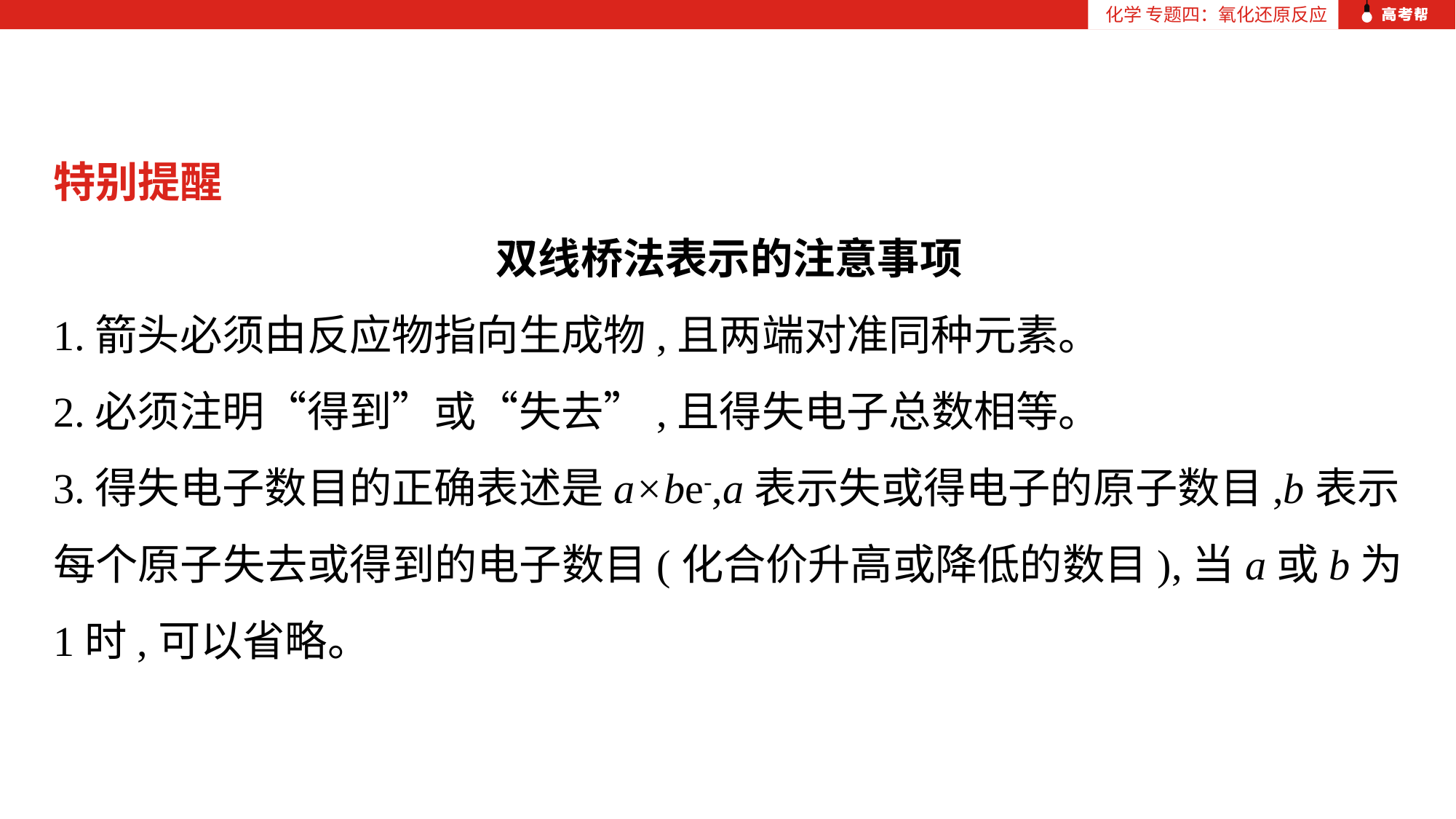

化学 专题四：氧化还原反应
特别提醒
双线桥法表示的注意事项
1.箭头必须由反应物指向生成物,且两端对准同种元素。
2.必须注明“得到”或“失去”,且得失电子总数相等。
3.得失电子数目的正确表述是a×be-,a表示失或得电子的原子数目,b表示每个原子失去或得到的电子数目(化合价升高或降低的数目),当a或b为1时,可以省略。